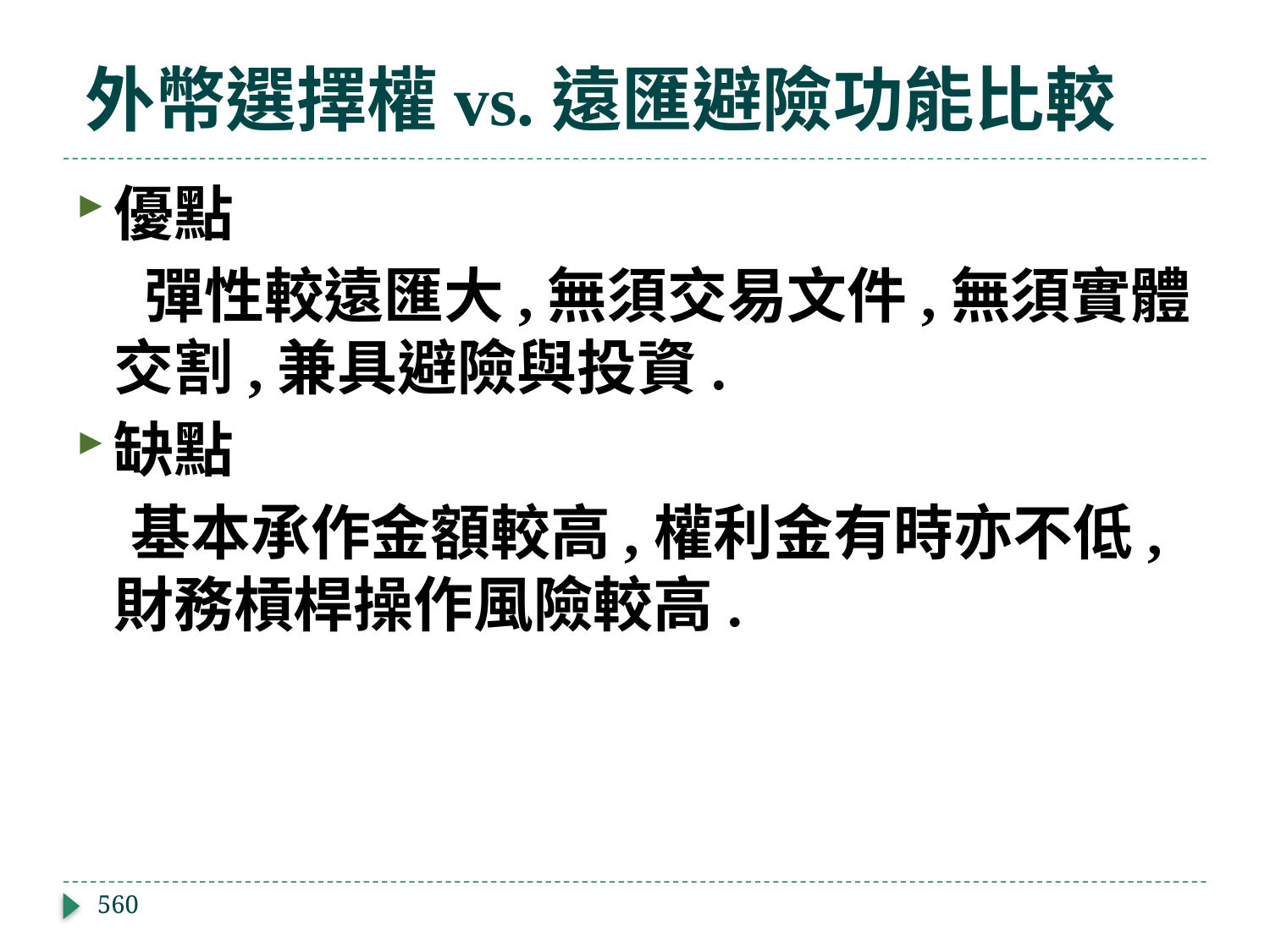

# 外幣選擇權vs.遠匯避險功能比較
優點
    彈性較遠匯大,無須交易文件,無須實體交割,兼具避險與投資.
缺點
   基本承作金額較高,權利金有時亦不低,財務槓桿操作風險較高.
560